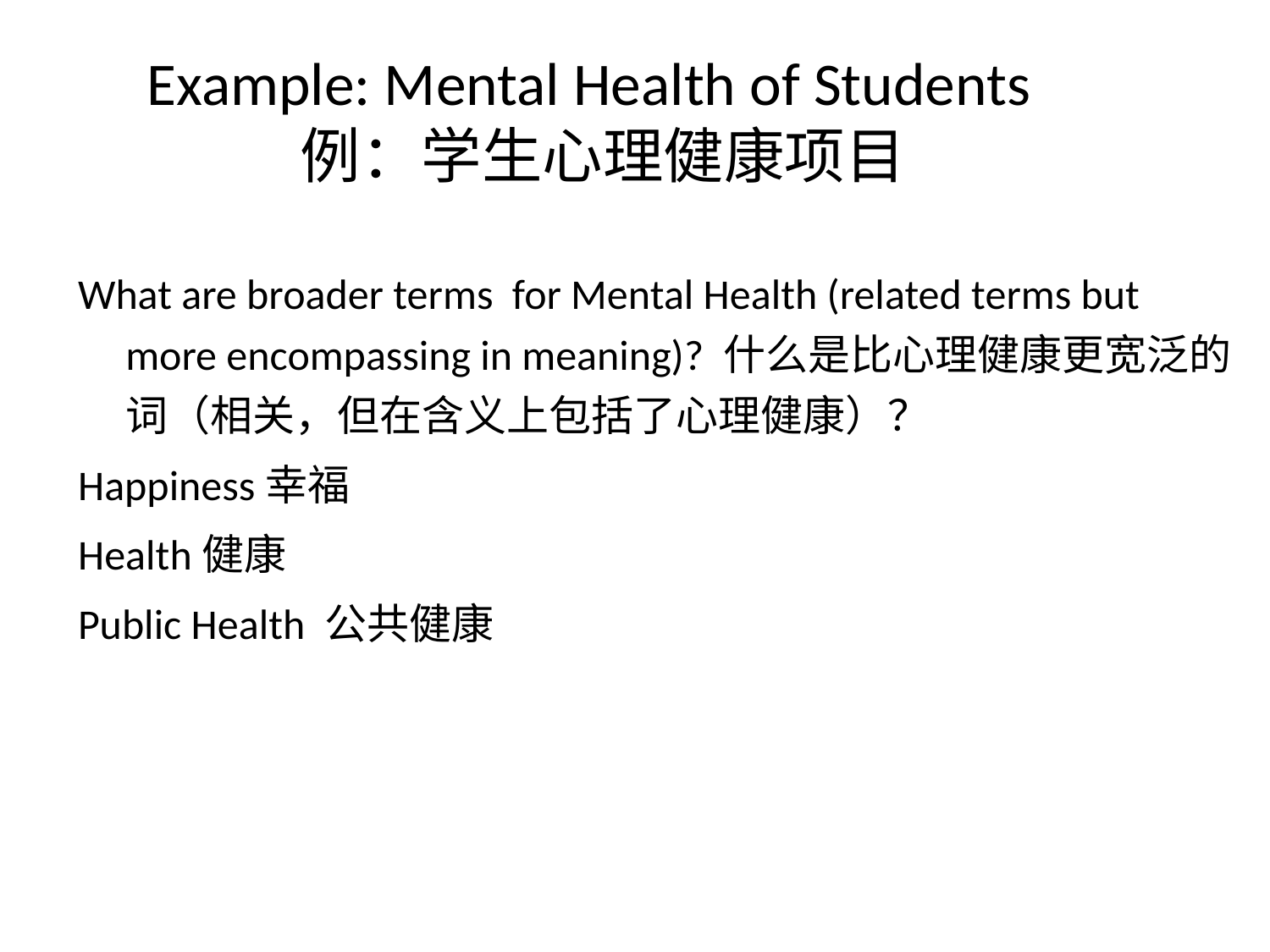

# Example: Mental Health of Students 例：学生心理健康项目
What are broader terms  for Mental Health (related terms but  more encompassing in meaning)? 什么是比心理健康更宽泛的词（相关，但在含义上包括了心理健康）？
Happiness幸福
Health健康
Public Health 公共健康